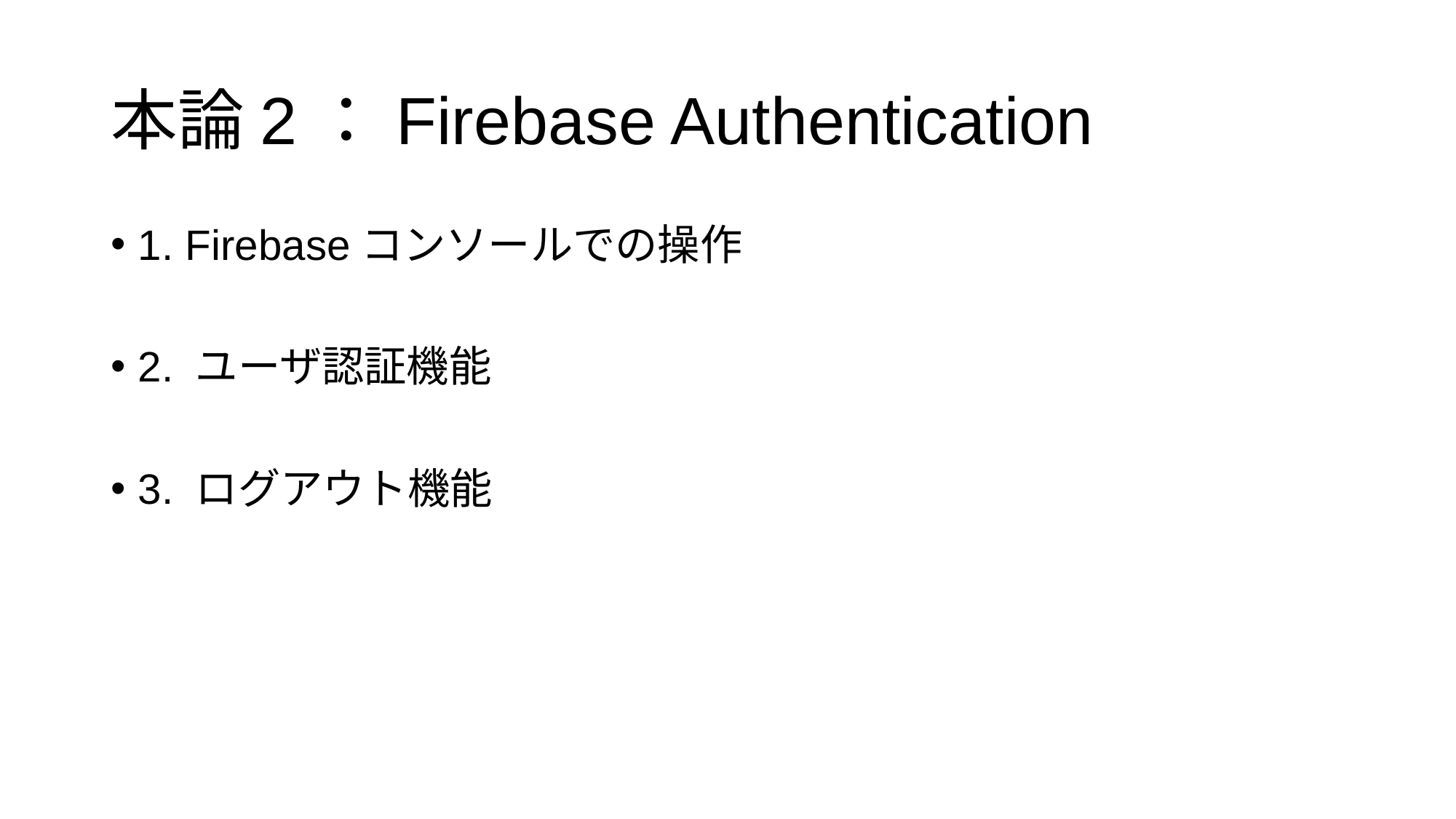

# 本論2：Firebase Authentication
1. Firebaseコンソールでの操作

2. ユーザ認証機能

3. ログアウト機能